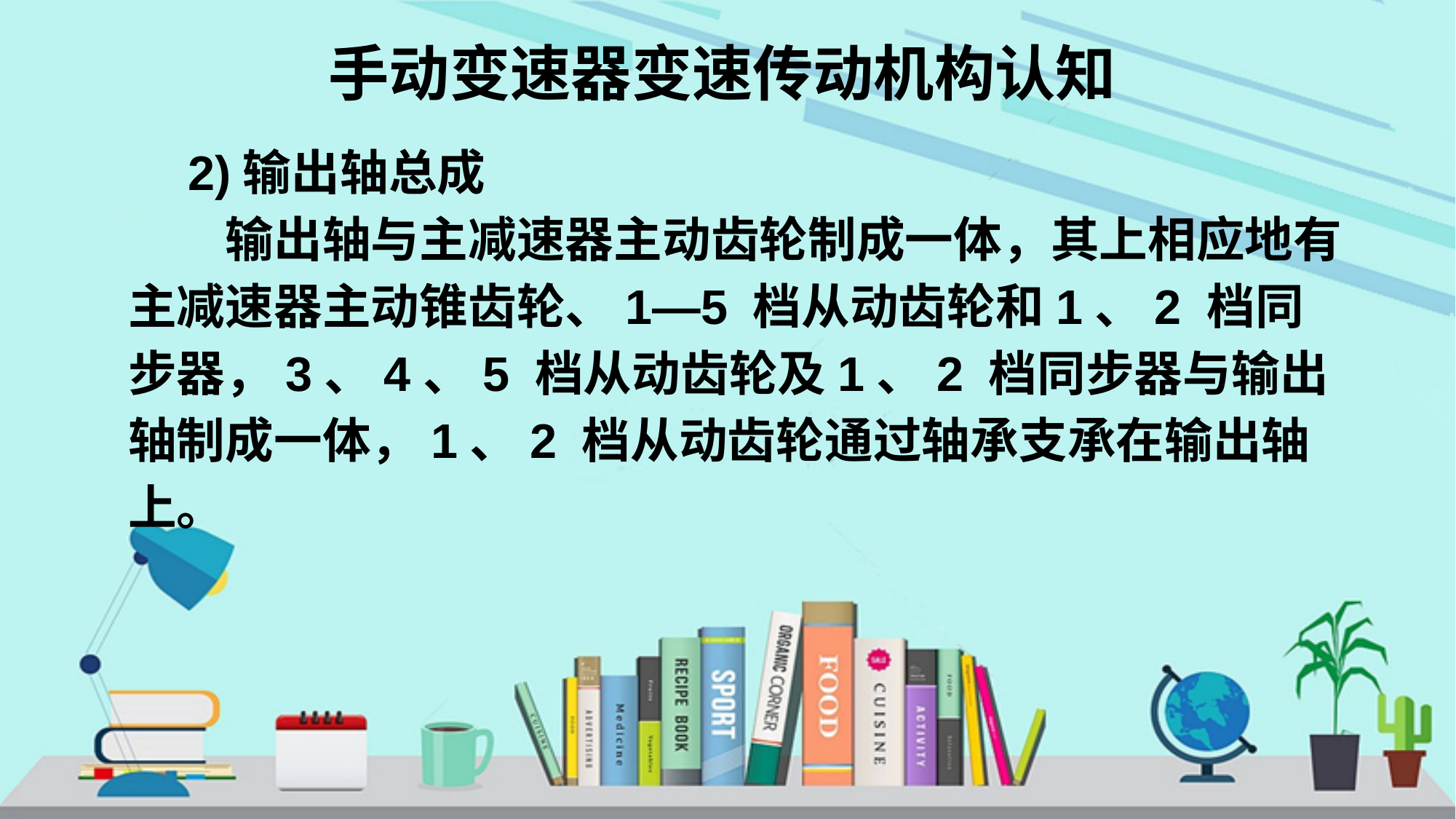

# 手动变速器变速传动机构认知
　2)输出轴总成
　　输出轴与主减速器主动齿轮制成一体，其上相应地有主减速器主动锥齿轮、1—5 档从动齿轮和1、2 档同步器，3、4、5 档从动齿轮及1、2 档同步器与输出轴制成一体，1、2 档从动齿轮通过轴承支承在输出轴上。